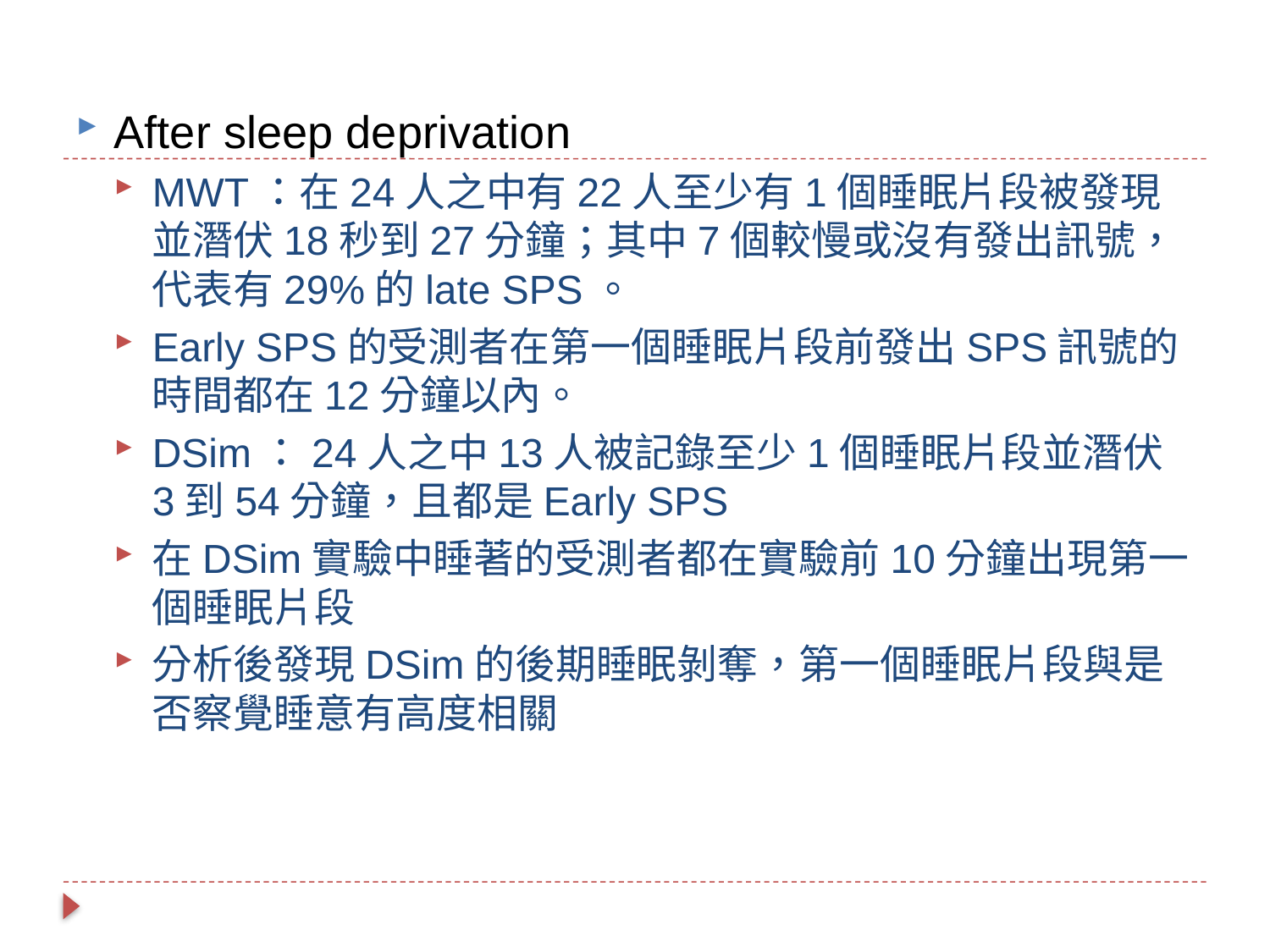

After sleep deprivation
MWT：在24人之中有22人至少有1個睡眠片段被發現並潛伏18秒到27分鐘；其中7個較慢或沒有發出訊號，代表有29%的late SPS。
Early SPS的受測者在第一個睡眠片段前發出SPS訊號的時間都在12分鐘以內。
DSim：24人之中13人被記錄至少1個睡眠片段並潛伏3到54分鐘，且都是Early SPS
在DSim實驗中睡著的受測者都在實驗前10分鐘出現第一個睡眠片段
分析後發現DSim的後期睡眠剝奪，第一個睡眠片段與是否察覺睡意有高度相關